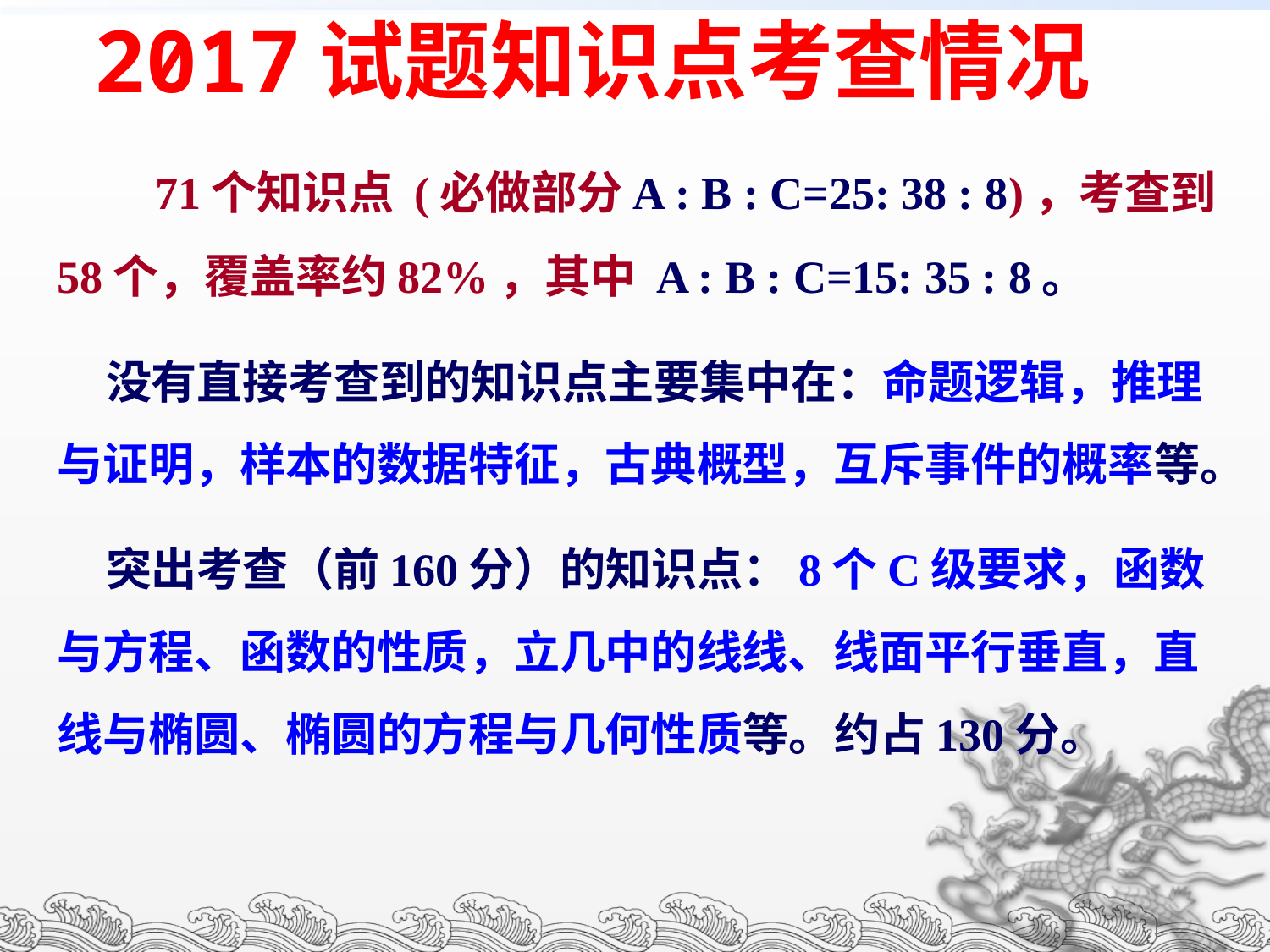

# 2017试题知识点考查情况

           71个知识点 (必做部分A : B : C=25: 38 : 8)，考查到58个，覆盖率约82%，其中 A : B : C=15: 35 : 8。
        没有直接考查到的知识点主要集中在：命题逻辑，推理与证明，样本的数据特征，古典概型，互斥事件的概率等。
        突出考查（前160分）的知识点：8个C级要求，函数与方程、函数的性质，立几中的线线、线面平行垂直，直线与椭圆、椭圆的方程与几何性质等。约占130分。